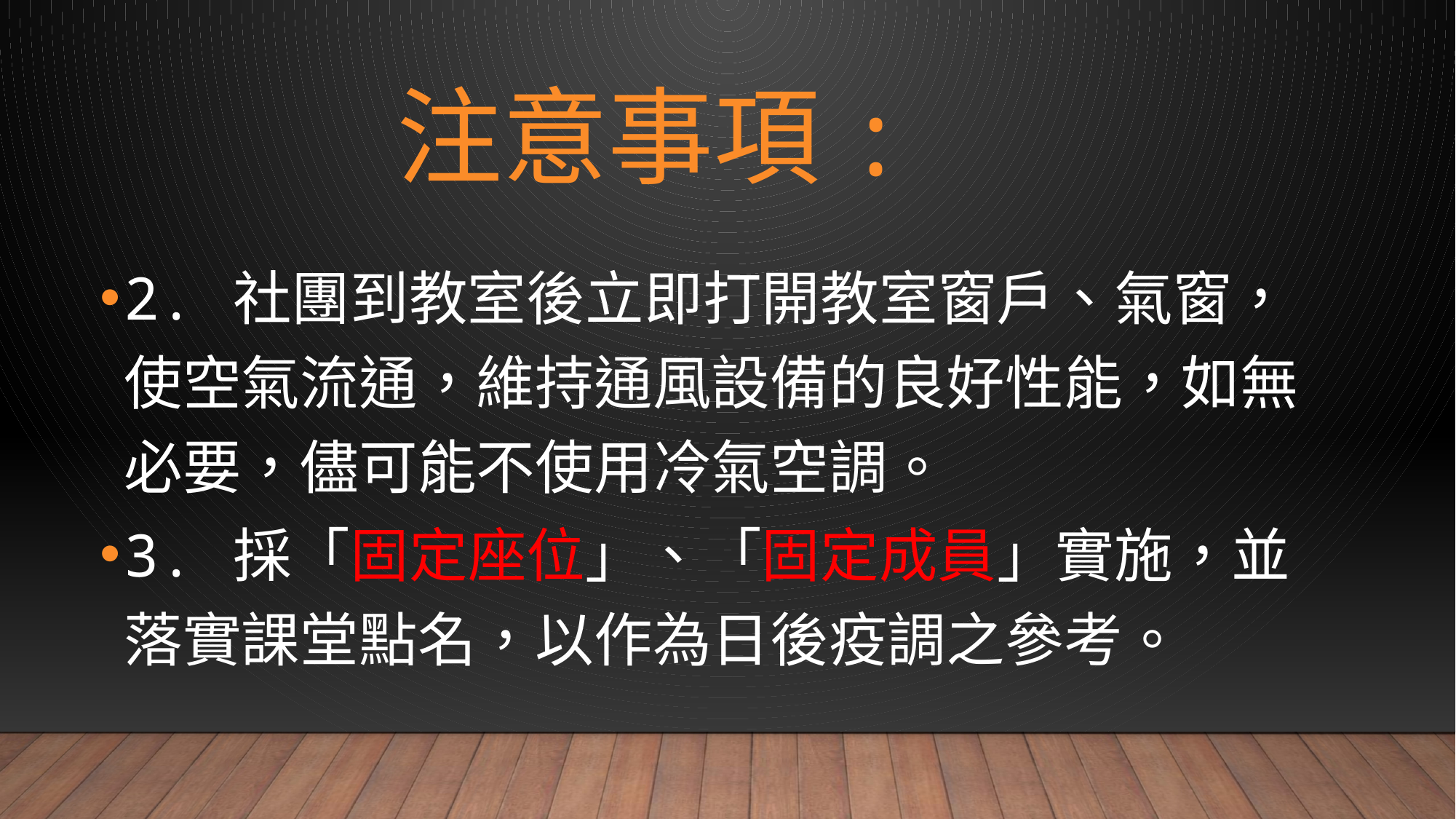

# 注意事項:
2. 社團到教室後立即打開教室窗戶、氣窗，使空氣流通，維持通風設備的良好性能，如無必要，儘可能不使用冷氣空調。
3. 採「固定座位」、「固定成員」實施，並落實課堂點名，以作為日後疫調之參考。